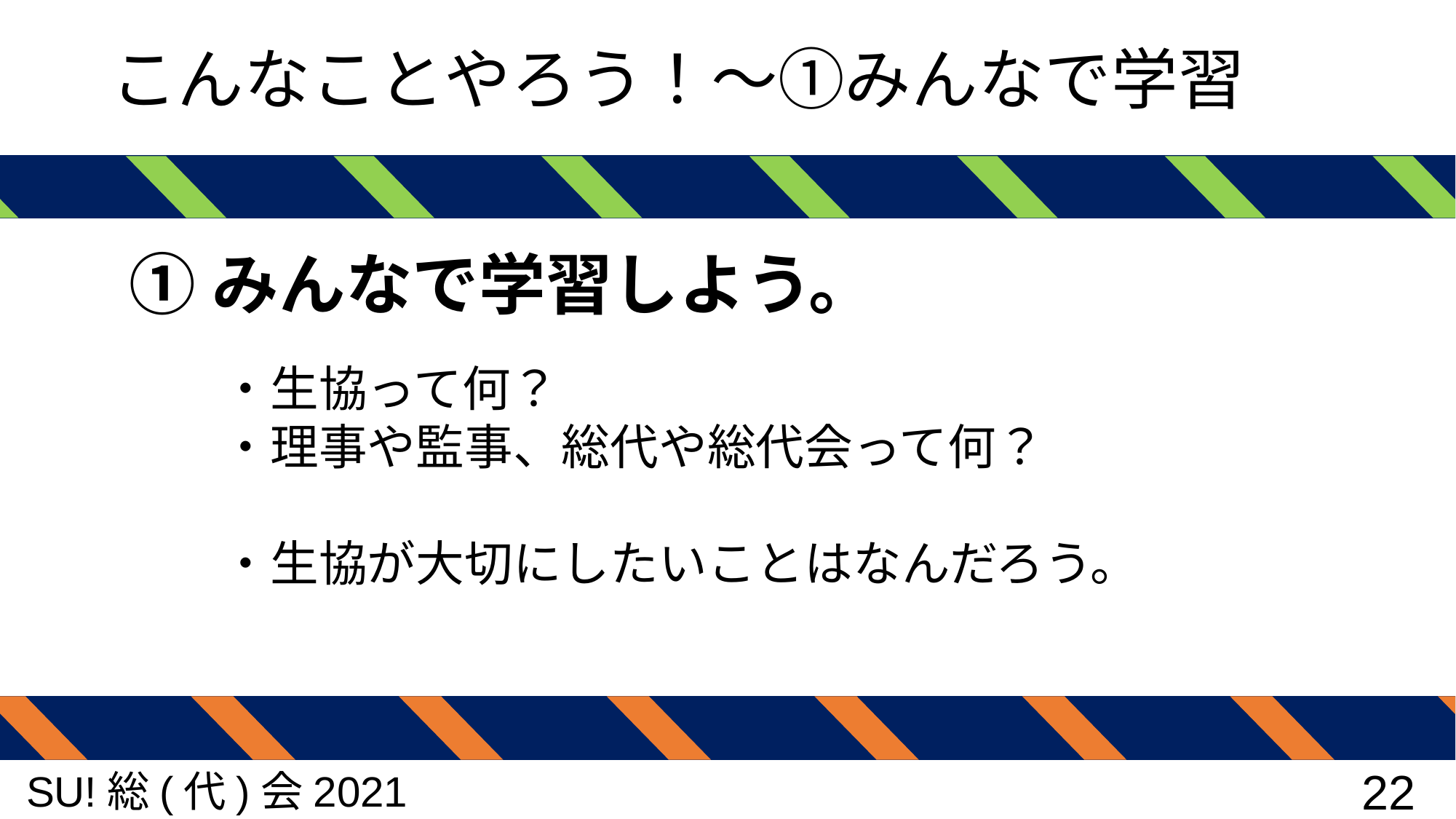

# こんなことやろう！～①みんなで学習
①みんなで学習しよう。
・生協って何？
・理事や監事、総代や総代会って何？

・生協が大切にしたいことはなんだろう。